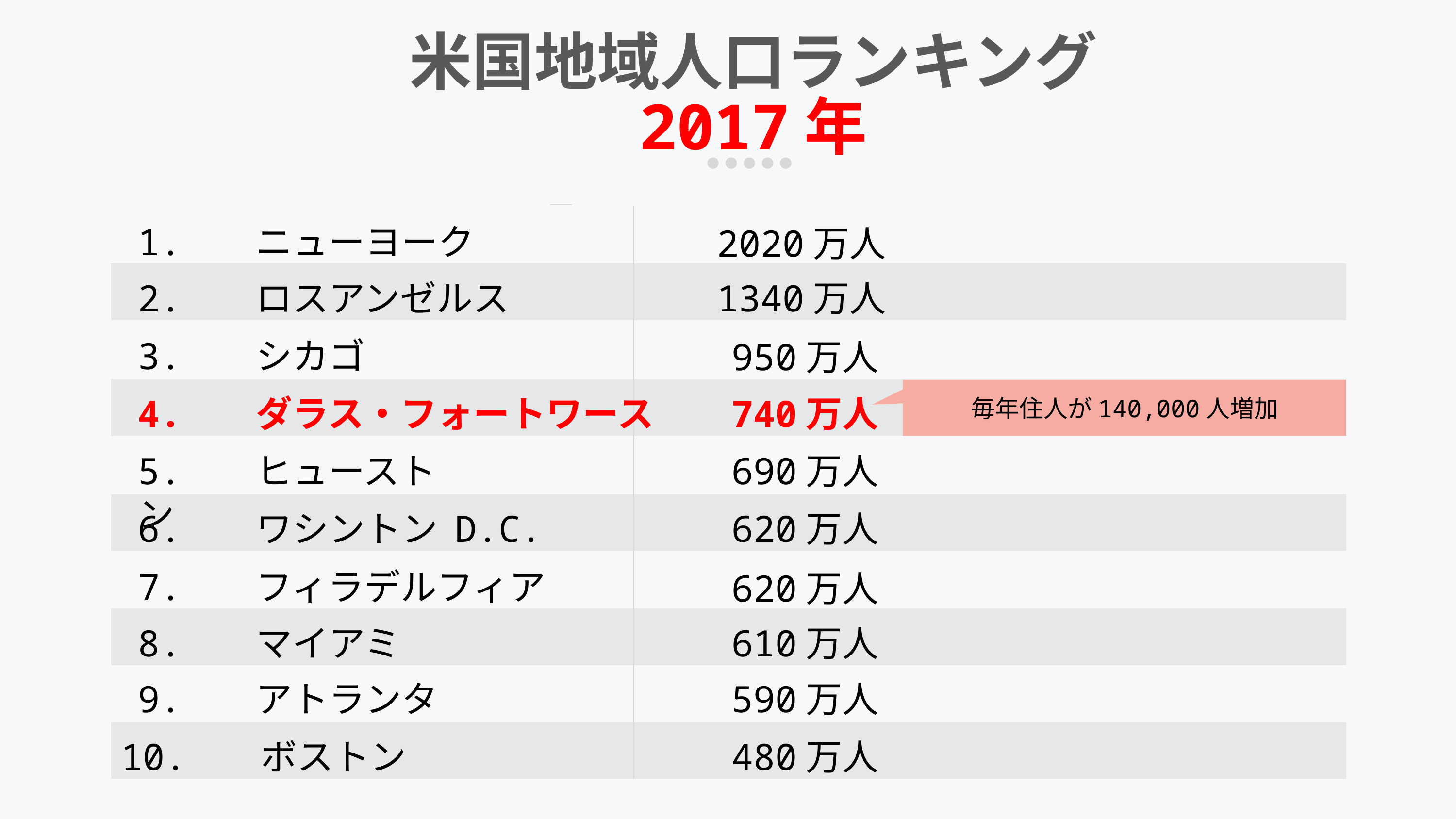

# 米国地域人口ランキング 2017年

1.   ニューヨーク
2020万人

2.   ロスアンゼルス
1340万人
3.   シカゴ
950万人

毎年住人が140,000人増加
4.   ダラス・フォートワース
740万人
5.   ヒューストン
690万人

6.   ワシントン D.C.

620万人
7.   フィラデルフィア
620万人

8.   マイアミ
610万人
9.   アトランタ
590万人

10.   ボストン
480万人